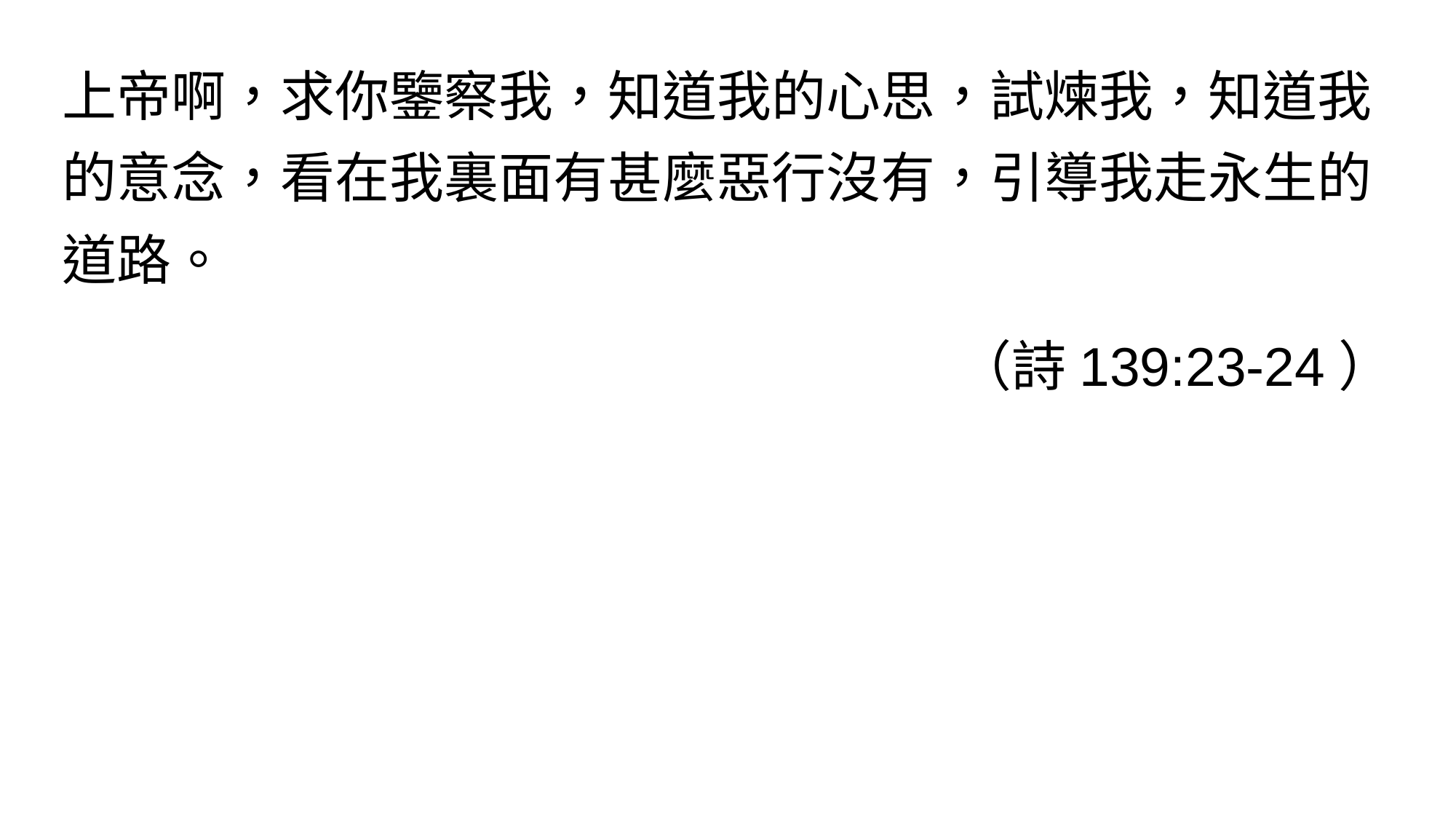

上帝啊，求你鑒察我，知道我的心思，試煉我，知道我的意念，看在我裏面有甚麼惡行沒有，引導我走永生的道路。
（詩139:23-24）